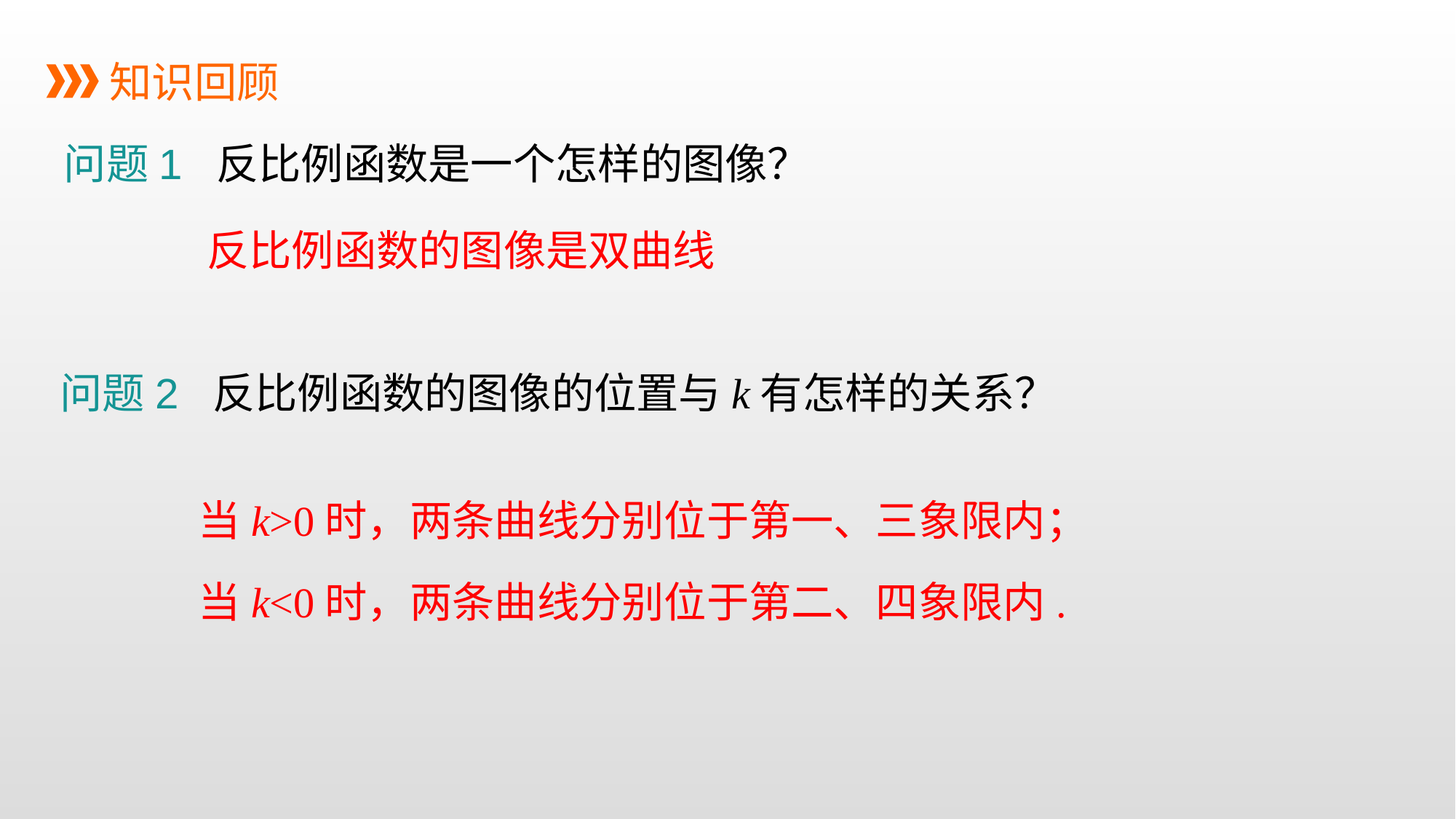

知识回顾

问题1  反比例函数是一个怎样的图像？
反比例函数的图像是双曲线
问题2  反比例函数的图像的位置与k有怎样的关系？
当k>0时，两条曲线分别位于第一、三象限内；
当k<0时，两条曲线分别位于第二、四象限内.